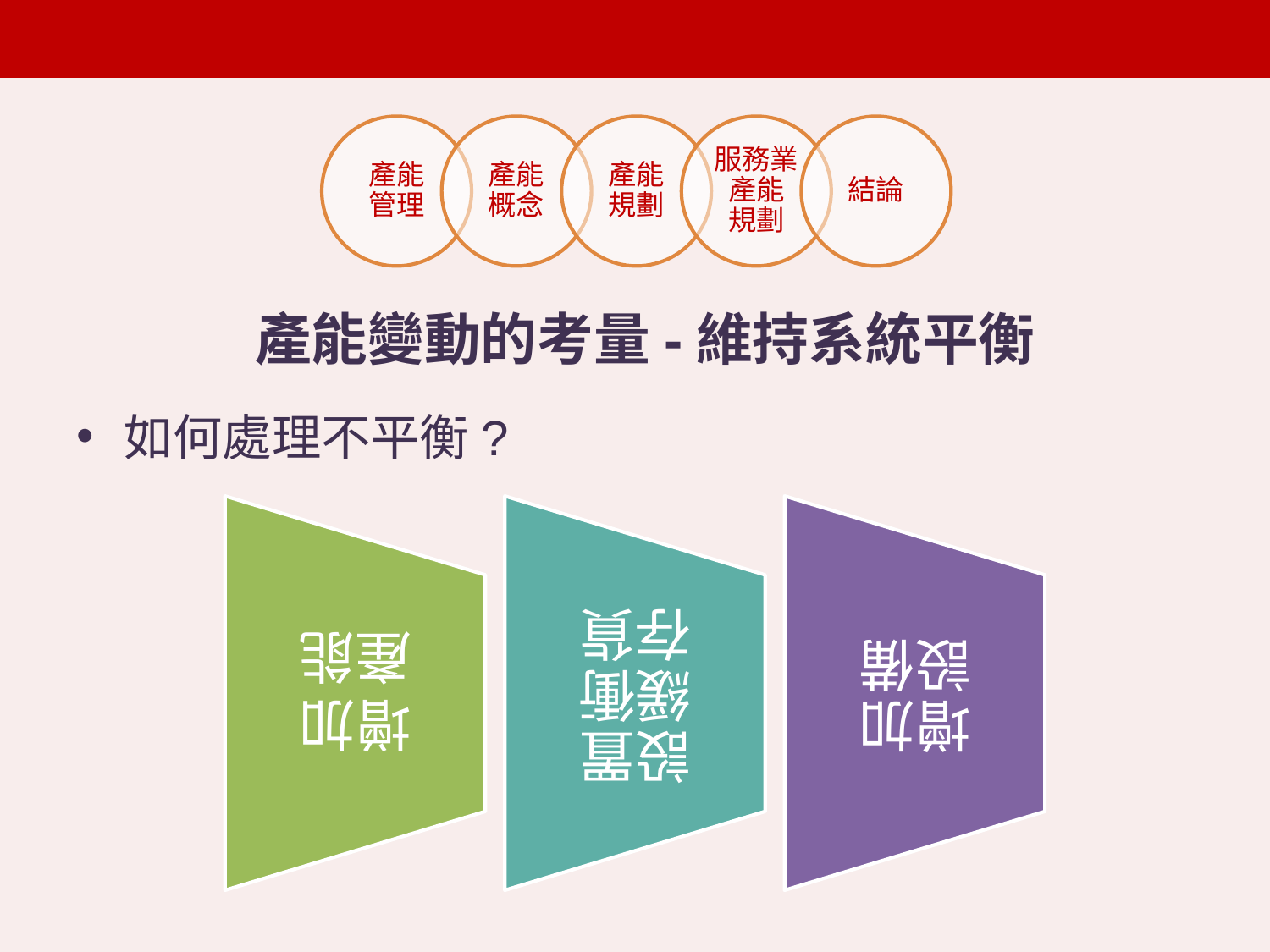

產能
管理
產能
概念
產能
規劃
服務業產能
規劃
結論
             產能變動的考量-維持系統平衡

如何處理不平衡?

增加
產能
設置
緩衝
存貨
增加
設備